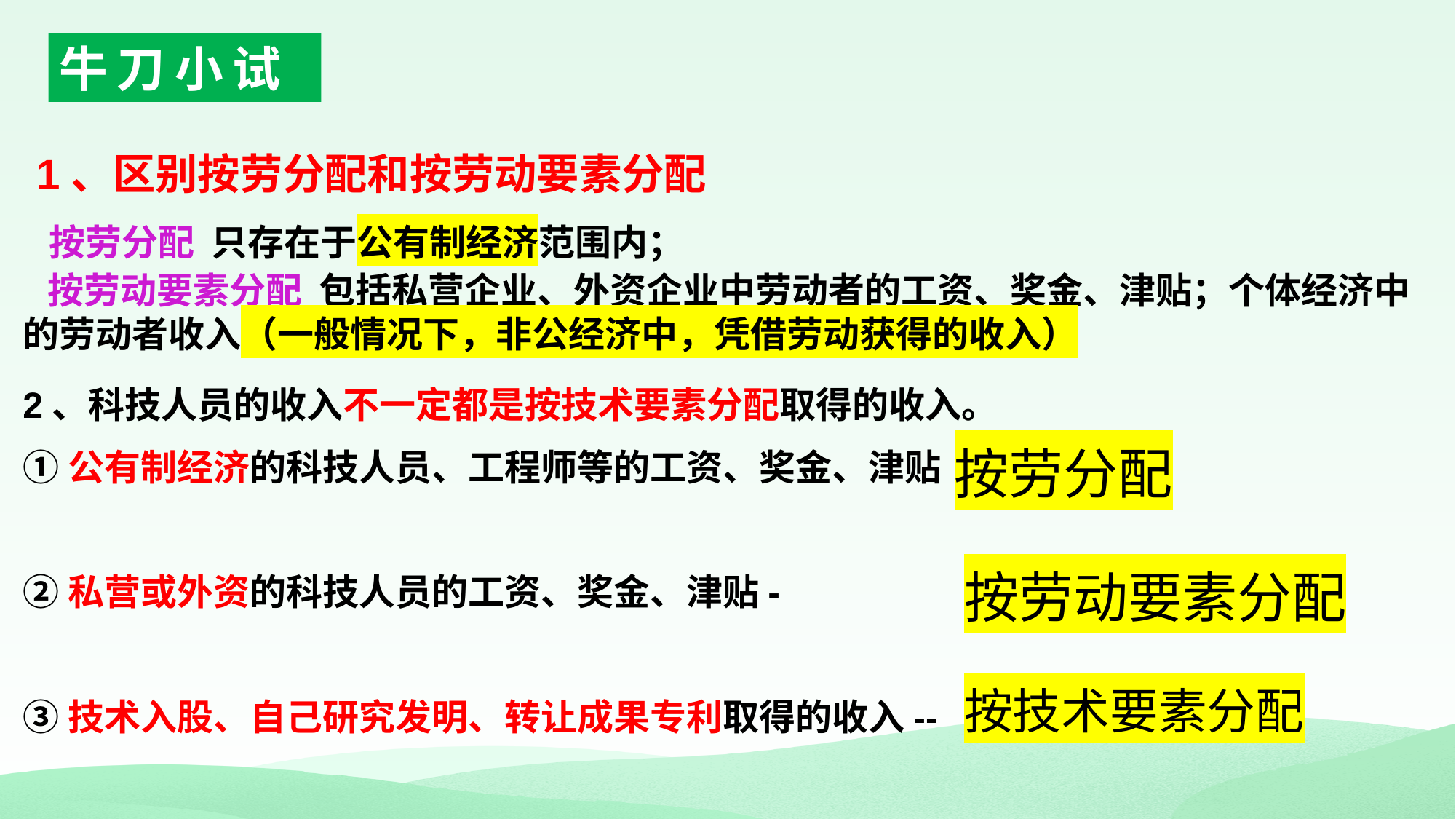

牛刀小试
1、区别按劳分配和按劳动要素分配
 按劳分配  只存在于公有制经济范围内；
  按劳动要素分配  包括私营企业、外资企业中劳动者的工资、奖金、津贴；个体经济中的劳动者收入（一般情况下，非公经济中，凭借劳动获得的收入）
2、科技人员的收入不一定都是按技术要素分配取得的收入。
①公有制经济的科技人员、工程师等的工资、奖金、津贴

②私营或外资的科技人员的工资、奖金、津贴-

③技术入股、自己研究发明、转让成果专利取得的收入--

按劳分配
按劳动要素分配
按技术要素分配